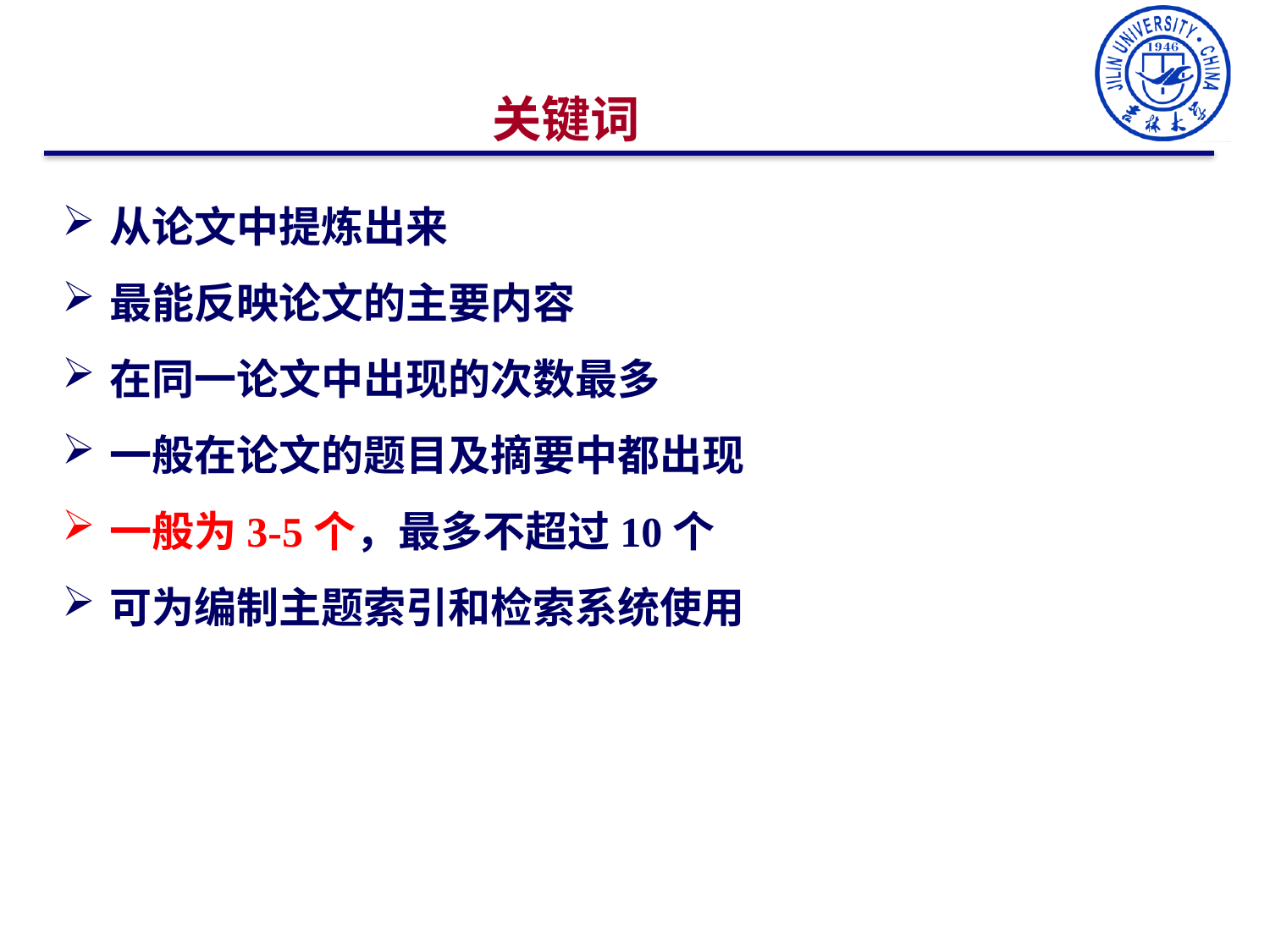

关键词
从论文中提炼出来
最能反映论文的主要内容
在同一论文中出现的次数最多
一般在论文的题目及摘要中都出现
一般为3-5个，最多不超过10个
可为编制主题索引和检索系统使用